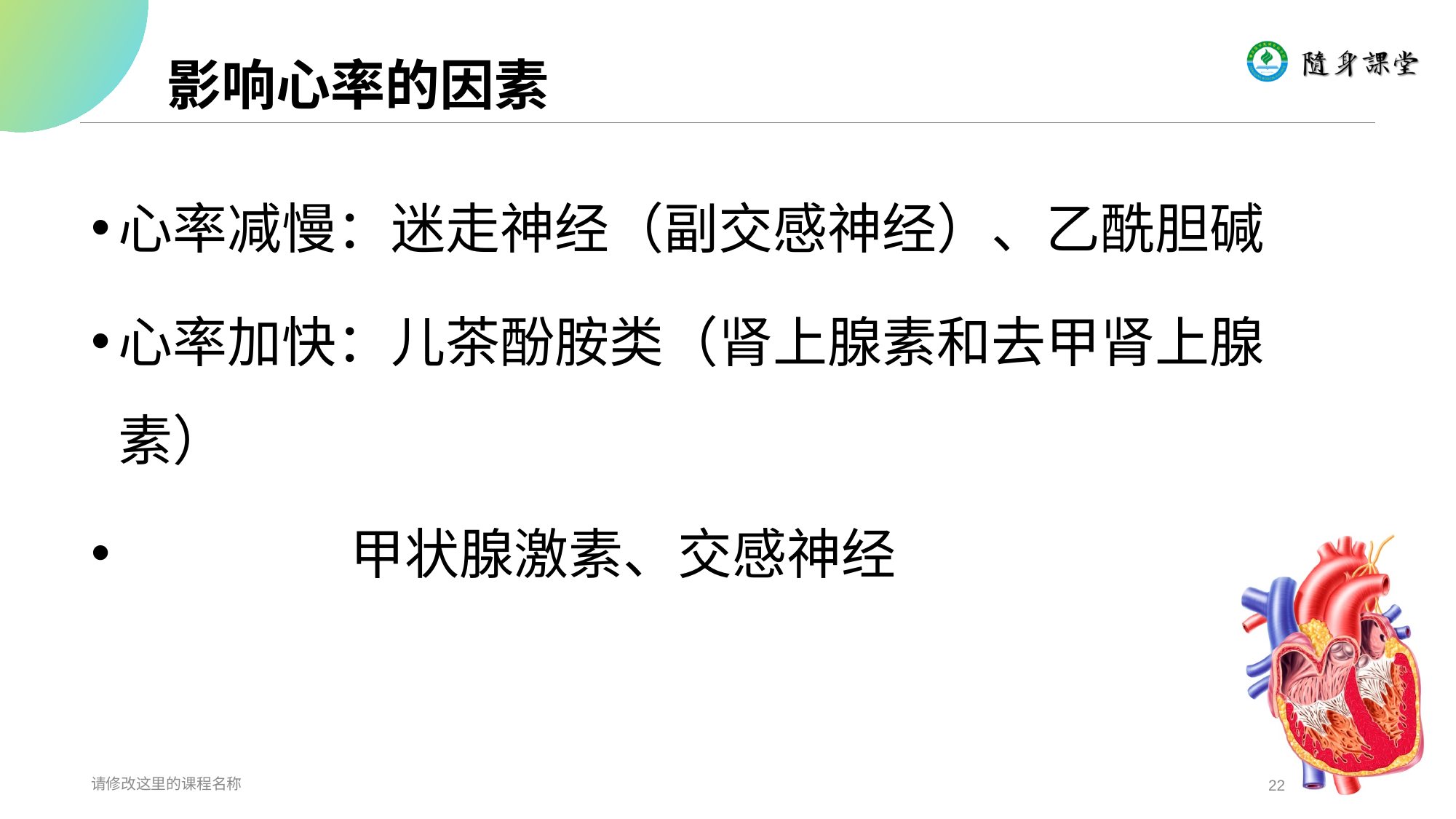

# 影响心率的因素
心率减慢：迷走神经（副交感神经）、乙酰胆碱
心率加快：儿茶酚胺类（肾上腺素和去甲肾上腺素）
                  甲状腺激素、交感神经
请修改这里的课程名称
22